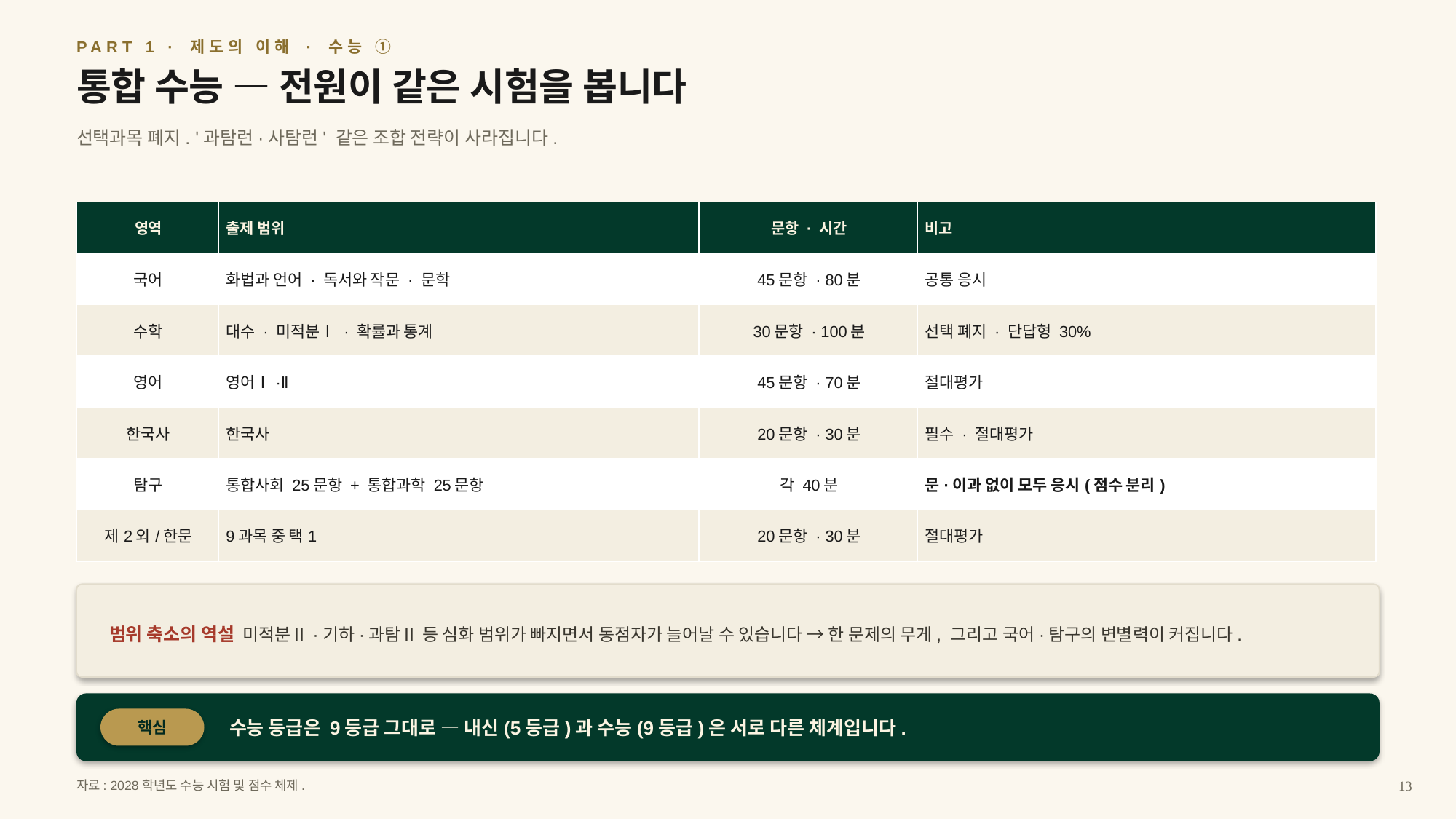

PART 1 · 제도의 이해 · 수능 ①
통합 수능 — 전원이 같은 시험을 봅니다
선택과목 폐지. '과탐런·사탐런' 같은 조합 전략이 사라집니다.
| 영역 | 출제 범위 | 문항 · 시간 | 비고 |
| --- | --- | --- | --- |
| 국어 | 화법과 언어 · 독서와 작문 · 문학 | 45문항 · 80분 | 공통 응시 |
| 수학 | 대수 · 미적분Ⅰ · 확률과 통계 | 30문항 · 100분 | 선택 폐지 · 단답형 30% |
| 영어 | 영어Ⅰ·Ⅱ | 45문항 · 70분 | 절대평가 |
| 한국사 | 한국사 | 20문항 · 30분 | 필수 · 절대평가 |
| 탐구 | 통합사회 25문항 + 통합과학 25문항 | 각 40분 | 문·이과 없이 모두 응시(점수 분리) |
| 제2외/한문 | 9과목 중 택1 | 20문항 · 30분 | 절대평가 |

범위 축소의 역설  미적분Ⅱ·기하·과탐Ⅱ 등 심화 범위가 빠지면서 동점자가 늘어날 수 있습니다 → 한 문제의 무게, 그리고 국어·탐구의 변별력이 커집니다.

수능 등급은 9등급 그대로 — 내신(5등급)과 수능(9등급)은 서로 다른 체계입니다.
핵심
자료: 2028학년도 수능 시험 및 점수 체제.
13